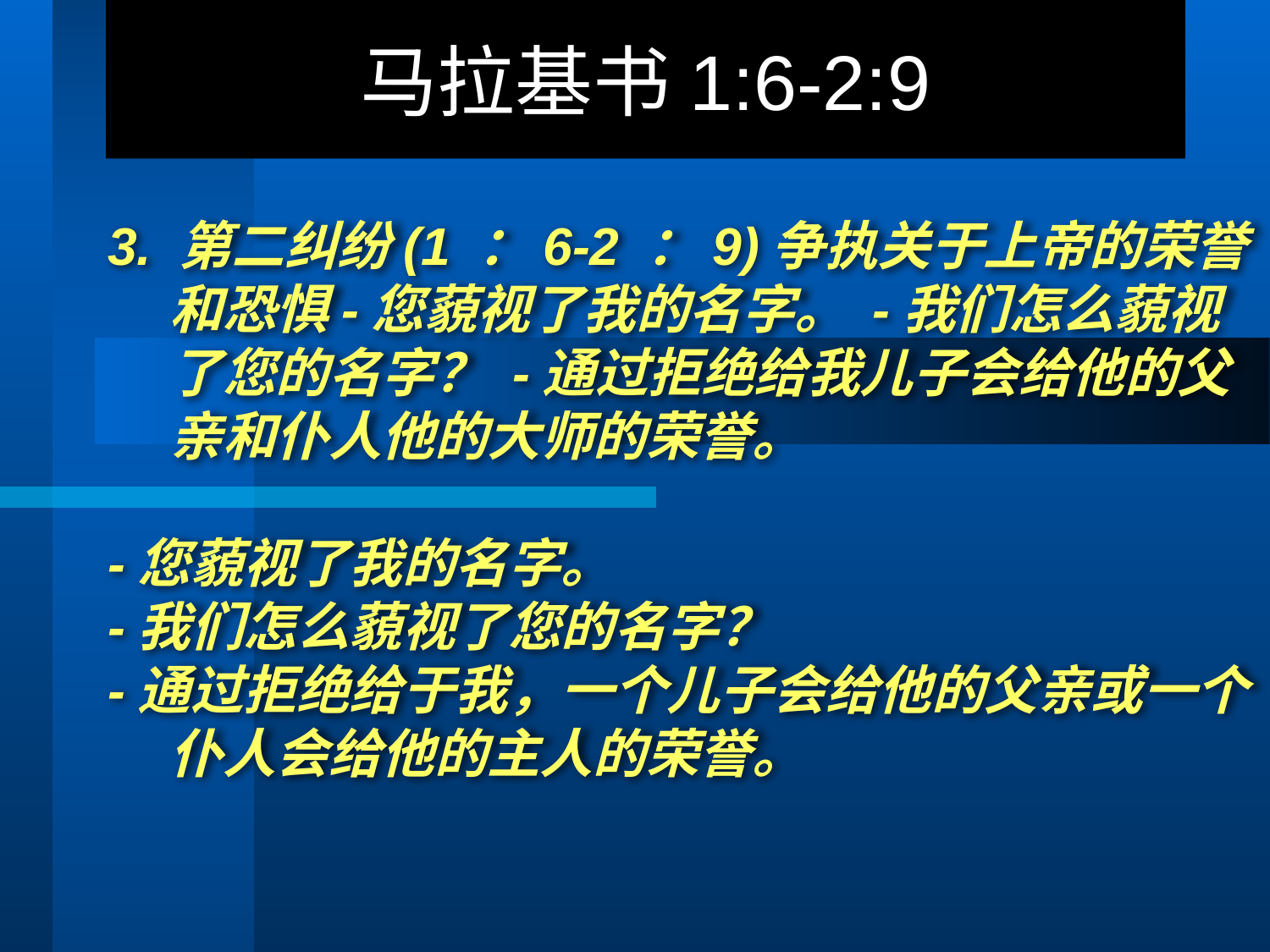

# 马拉基书1:6-2:9
3. 第二纠纷(1 ：6-2 ：9)争执关于上帝的荣誉和恐惧-您藐视了我的名字。 -我们怎么藐视了您的名字？ -通过拒绝给我儿子会给他的父亲和仆人他的大师的荣誉。

-您藐视了我的名字。
-我们怎么藐视了您的名字？
-通过拒绝给于我，一个儿子会给他的父亲或一个仆人会给他的主人的荣誉。